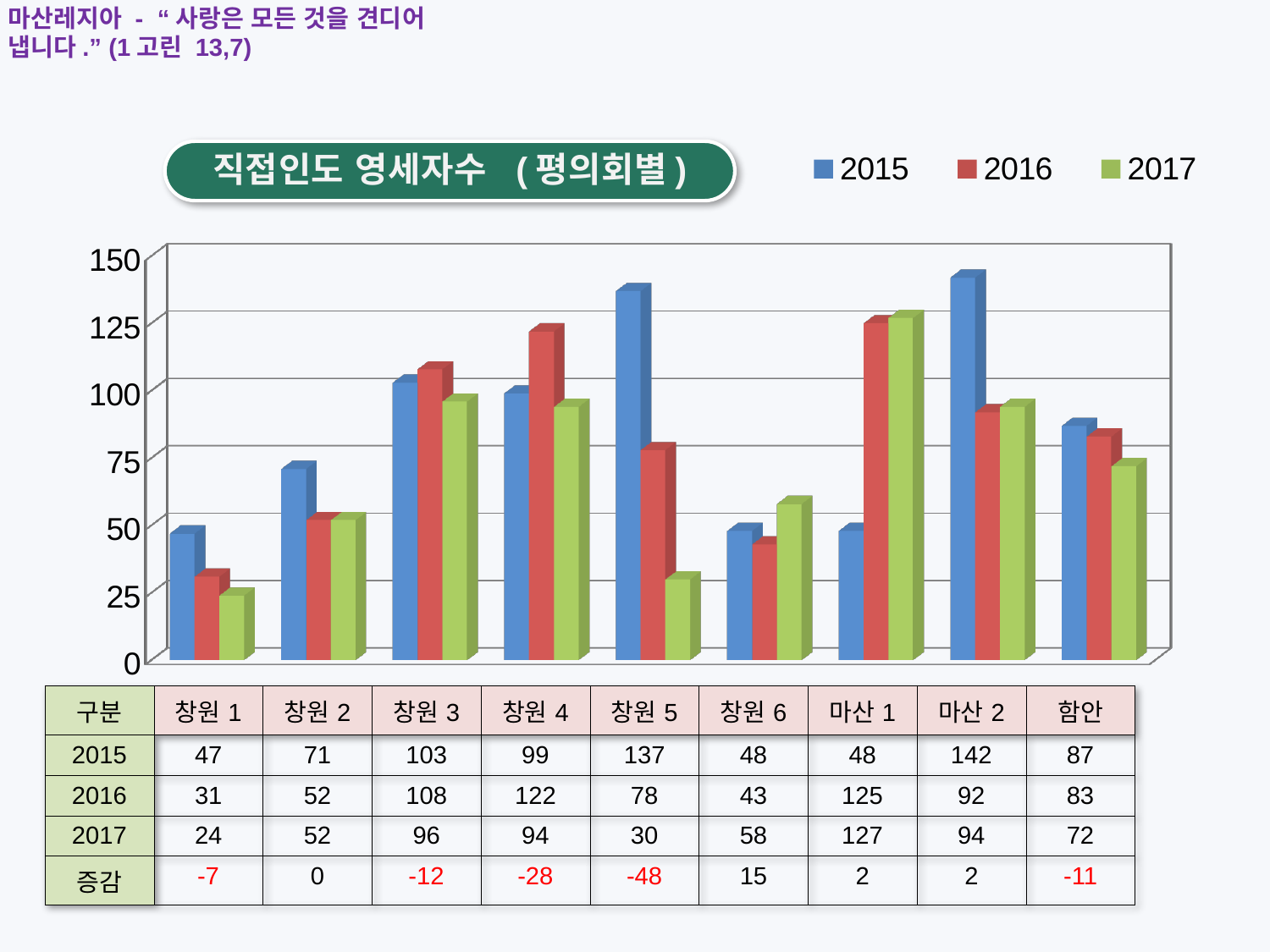

마산레지아 -  “사랑은 모든 것을 견디어 냅니다.” (1고린 13,7)

[unsupported chart]

| 구분 | 창원1 | 창원2 | 창원3 | 창원4 | 창원5 | 창원6 | 마산1 | 마산2 | 함안 |
| --- | --- | --- | --- | --- | --- | --- | --- | --- | --- |
| 2015 | 47 | 71 | 103 | 99 | 137 | 48 | 48 | 142 | 87 |
| 2016 | 31 | 52 | 108 | 122 | 78 | 43 | 125 | 92 | 83 |
| 2017 | 24 | 52 | 96 | 94 | 30 | 58 | 127 | 94 | 72 |
| 증감 | -7 | 0 | -12 | -28 | -48 | 15 | 2 | 2 | -11 |